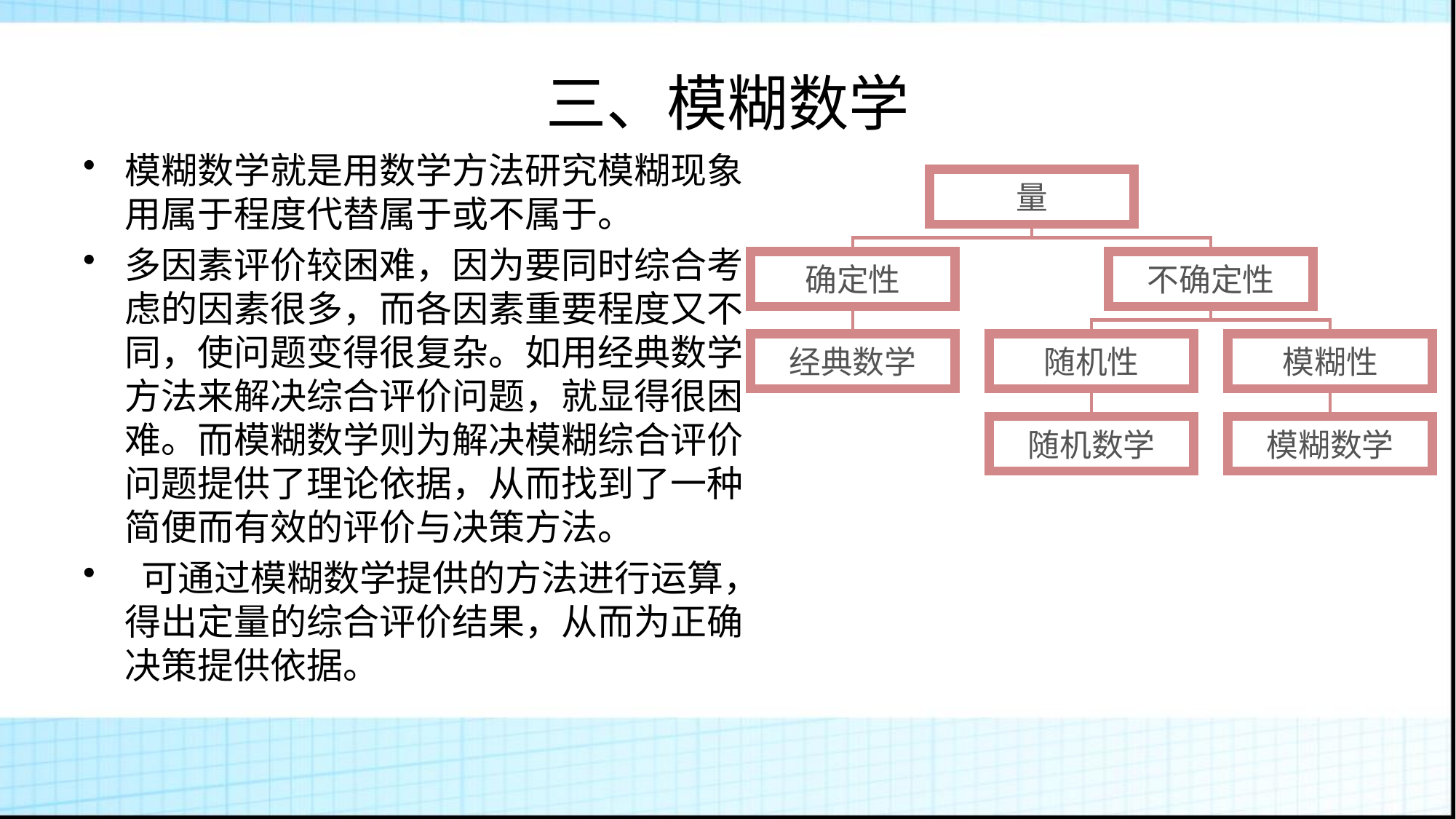

# 三、模糊数学
模糊数学就是用数学方法研究模糊现象用属于程度代替属于或不属于。
多因素评价较困难，因为要同时综合考虑的因素很多，而各因素重要程度又不同，使问题变得很复杂。如用经典数学方法来解决综合评价问题，就显得很困难。而模糊数学则为解决模糊综合评价问题提供了理论依据，从而找到了一种简便而有效的评价与决策方法。
 可通过模糊数学提供的方法进行运算，得出定量的综合评价结果，从而为正确决策提供依据。

量
确定性
不确定性
经典数学
随机性
模糊性
随机数学
模糊数学